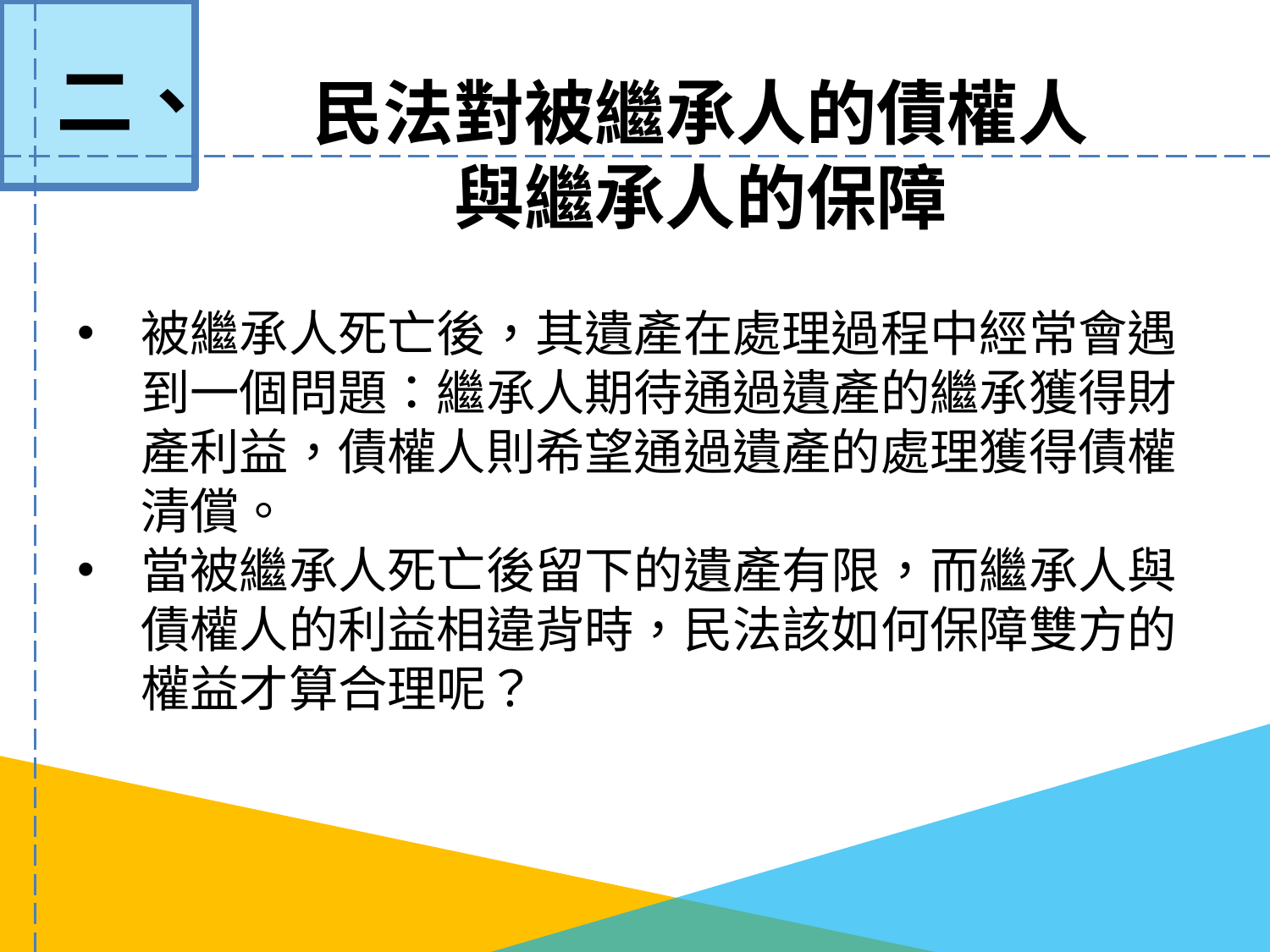

二、
# 民法對被繼承人的債權人 與繼承人的保障
被繼承人死亡後，其遺產在處理過程中經常會遇到一個問題：繼承人期待通過遺產的繼承獲得財產利益，債權人則希望通過遺產的處理獲得債權清償。
當被繼承人死亡後留下的遺產有限，而繼承人與債權人的利益相違背時，民法該如何保障雙方的權益才算合理呢？